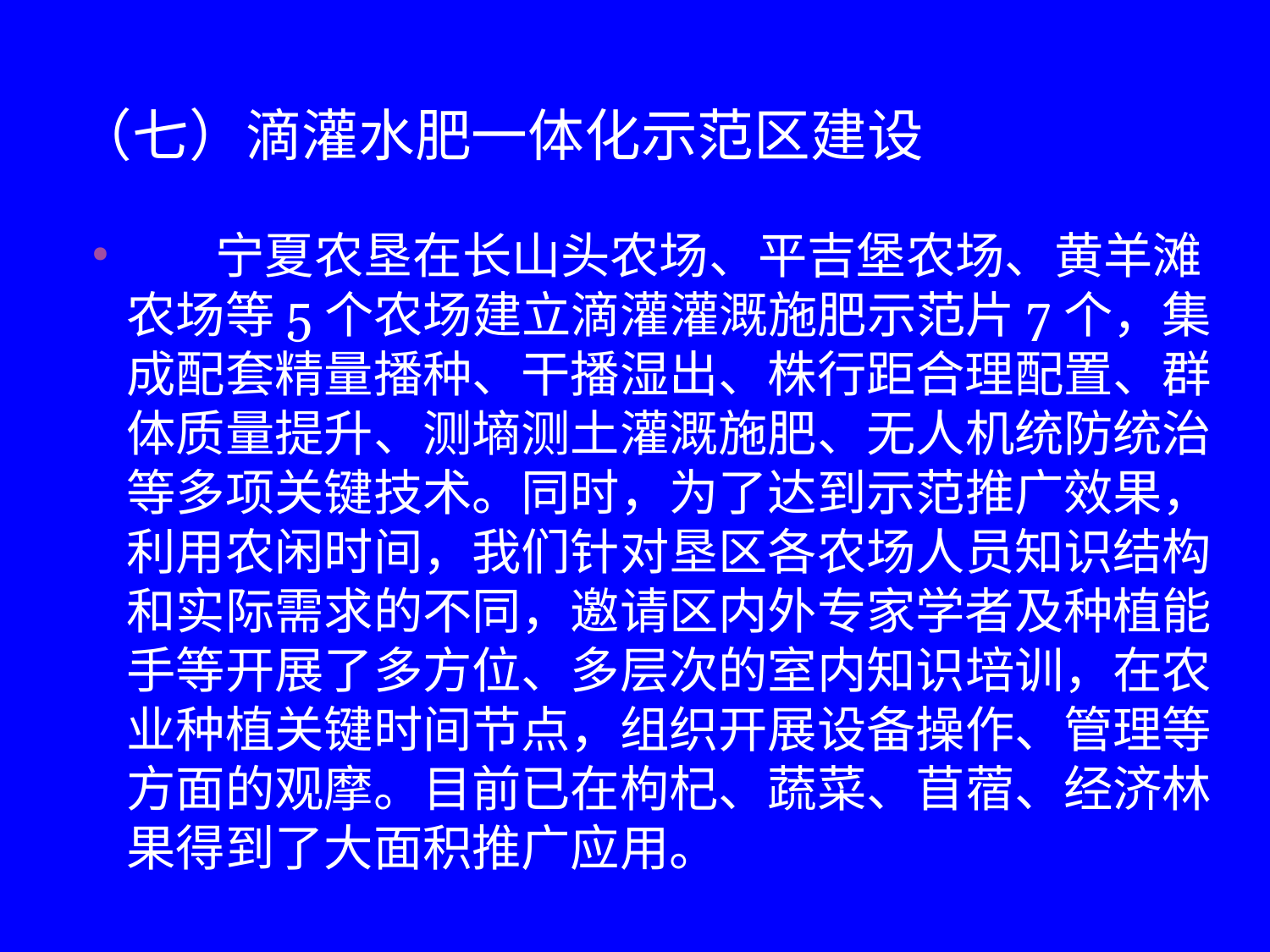

# （七）滴灌水肥一体化示范区建设
       宁夏农垦在长山头农场、平吉堡农场、黄羊滩农场等5个农场建立滴灌灌溉施肥示范片7个，集成配套精量播种、干播湿出、株行距合理配置、群体质量提升、测墒测土灌溉施肥、无人机统防统治等多项关键技术。同时，为了达到示范推广效果，利用农闲时间，我们针对垦区各农场人员知识结构和实际需求的不同，邀请区内外专家学者及种植能手等开展了多方位、多层次的室内知识培训，在农业种植关键时间节点，组织开展设备操作、管理等方面的观摩。目前已在枸杞、蔬菜、苜蓿、经济林果得到了大面积推广应用。